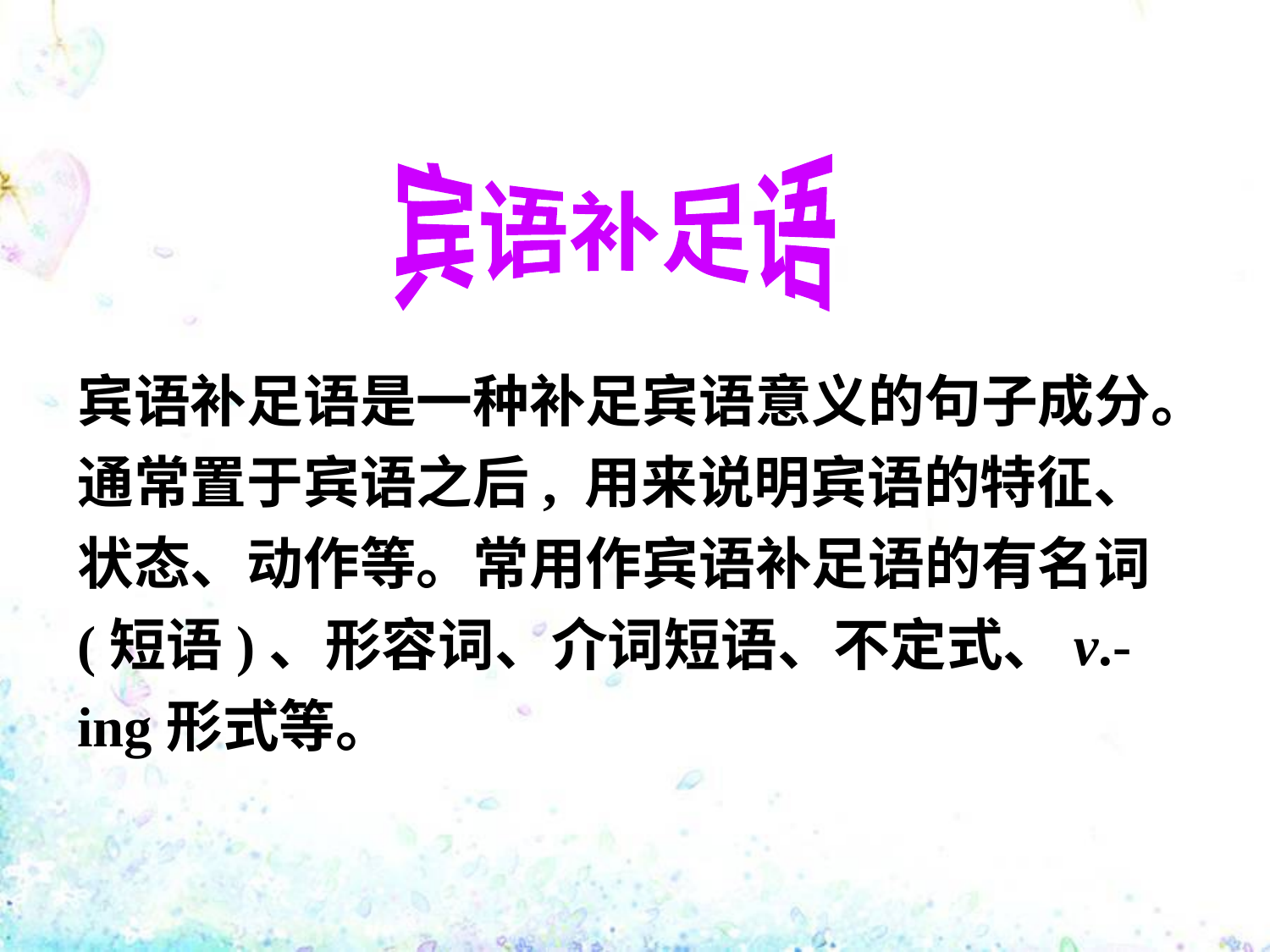

宾语补足语
宾语补足语是一种补足宾语意义的句子成分。通常置于宾语之后, 用来说明宾语的特征、状态、动作等。常用作宾语补足语的有名词(短语)、形容词、介词短语、不定式、v.-ing形式等。